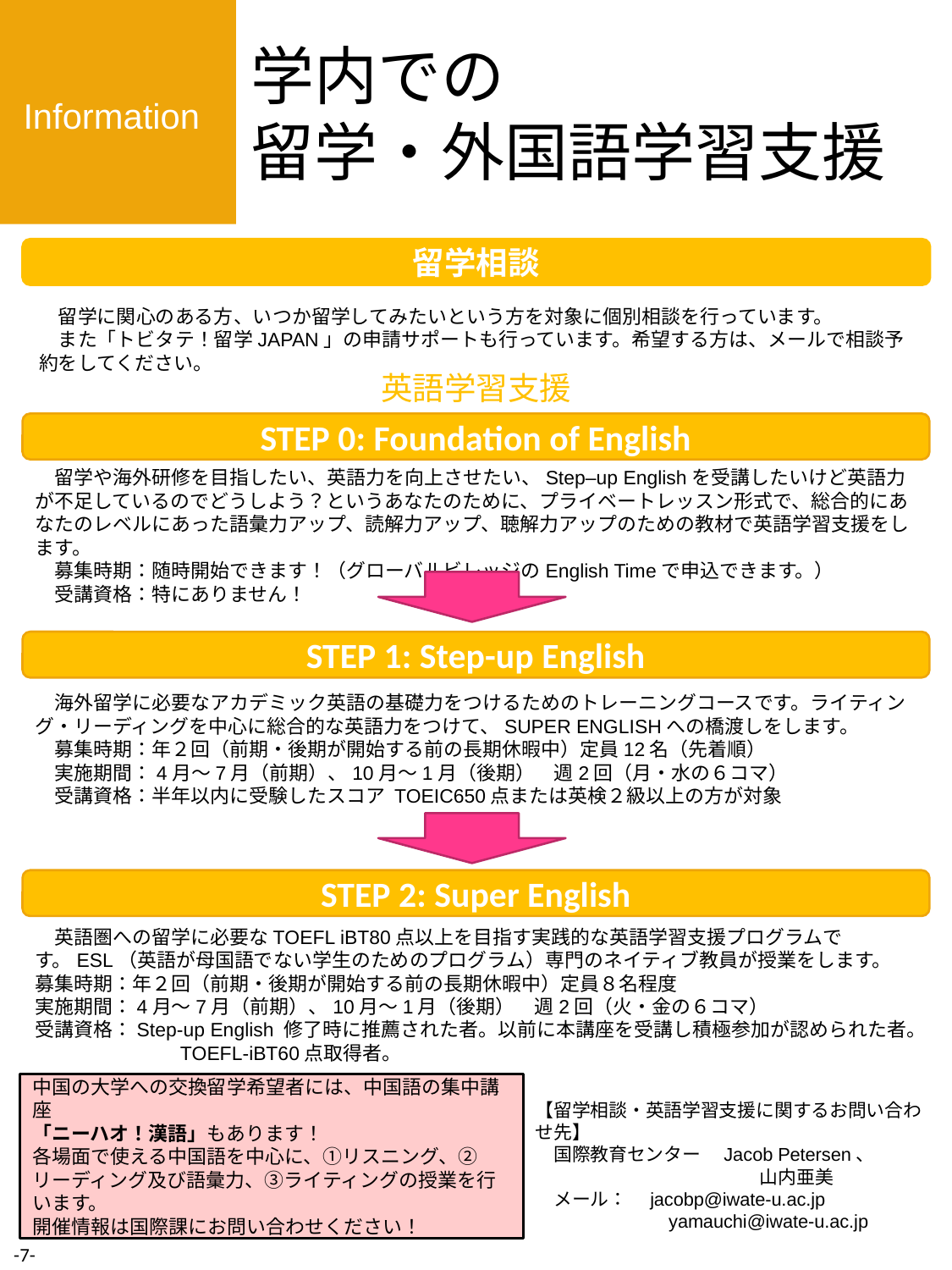

Information
# 学内での 留学・外国語学習支援
留学相談
　留学に関心のある方、いつか留学してみたいという方を対象に個別相談を行っています。
　また「トビタテ！留学JAPAN」の申請サポートも行っています。希望する方は、メールで相談予約をしてください。
英語学習支援
STEP 0: Foundation of English
　留学や海外研修を目指したい、英語力を向上させたい、Step–up Englishを受講したいけど英語力が不足しているのでどうしよう？というあなたのために、プライベートレッスン形式で、総合的にあなたのレベルにあった語彙力アップ、読解力アップ、聴解力アップのための教材で英語学習支援をします。
　募集時期：随時開始できます！（グローバルビレッジのEnglish Timeで申込できます。）
　受講資格：特にありません！

STEP 1: Step-up English
　海外留学に必要なアカデミック英語の基礎力をつけるためのトレーニングコースです。ライティング・リーディングを中心に総合的な英語力をつけて、SUPER ENGLISHへの橋渡しをします。
　募集時期：年２回（前期・後期が開始する前の長期休暇中）定員12名（先着順）
　実施期間：4月～7月（前期）、10月～1月（後期）　週2回（月・水の６コマ）
　受講資格：半年以内に受験したスコア TOEIC650点または英検２級以上の方が対象

STEP 2: Super English
　英語圏への留学に必要なTOEFL iBT80点以上を目指す実践的な英語学習支援プログラムです。ESL（英語が母国語でない学生のためのプログラム）専門のネイティブ教員が授業をします。
募集時期：年２回（前期・後期が開始する前の長期休暇中）定員８名程度
実施期間：4月～7月（前期）、10月～1月（後期）　週2回（火・金の６コマ）
受講資格：Step-up English 修了時に推薦された者。以前に本講座を受講し積極参加が認められた者。
　　　　　　　 TOEFL-iBT60点取得者。
相談いいですか？
中国の大学への交換留学希望者には、中国語の集中講座
「ニーハオ！漢語」もあります！
各場面で使える中国語を中心に、①リスニング、②リーディング及び語彙力、③ライティングの授業を行います。
開催情報は国際課にお問い合わせください！
【留学相談・英語学習支援に関するお問い合わせ先】
　国際教育センター　Jacob Petersen、
　　　　　　　　　　　　 山内亜美
　メール：　jacobp@iwate-u.ac.jp
　　　　　　　yamauchi@iwate-u.ac.jp
-7-